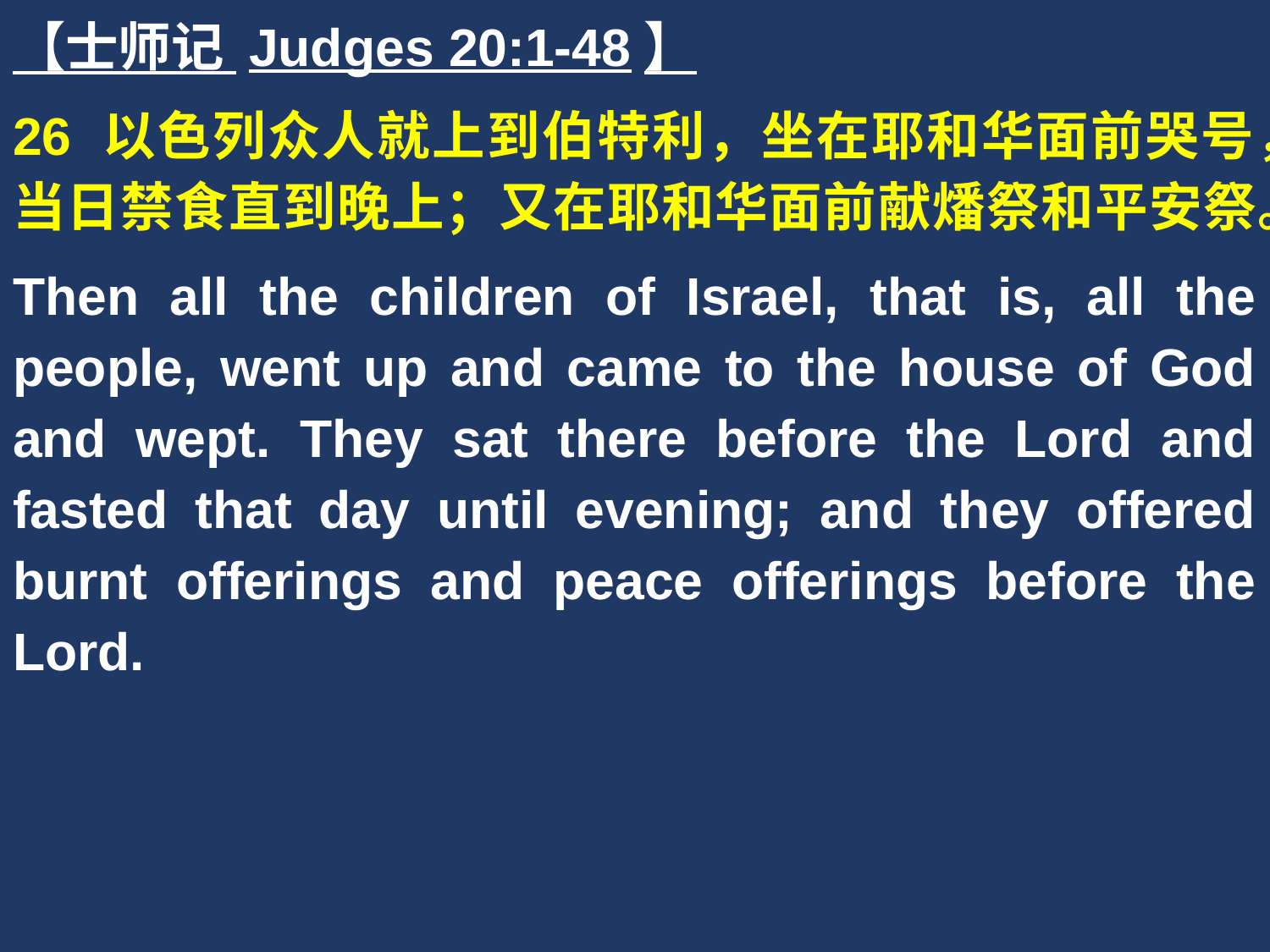

【士师记 Judges 20:1-48】
26 以色列众人就上到伯特利，坐在耶和华面前哭号，当日禁食直到晚上；又在耶和华面前献燔祭和平安祭。
Then all the children of Israel, that is, all the people, went up and came to the house of God and wept. They sat there before the Lord and fasted that day until evening; and they offered burnt offerings and peace offerings before the Lord.